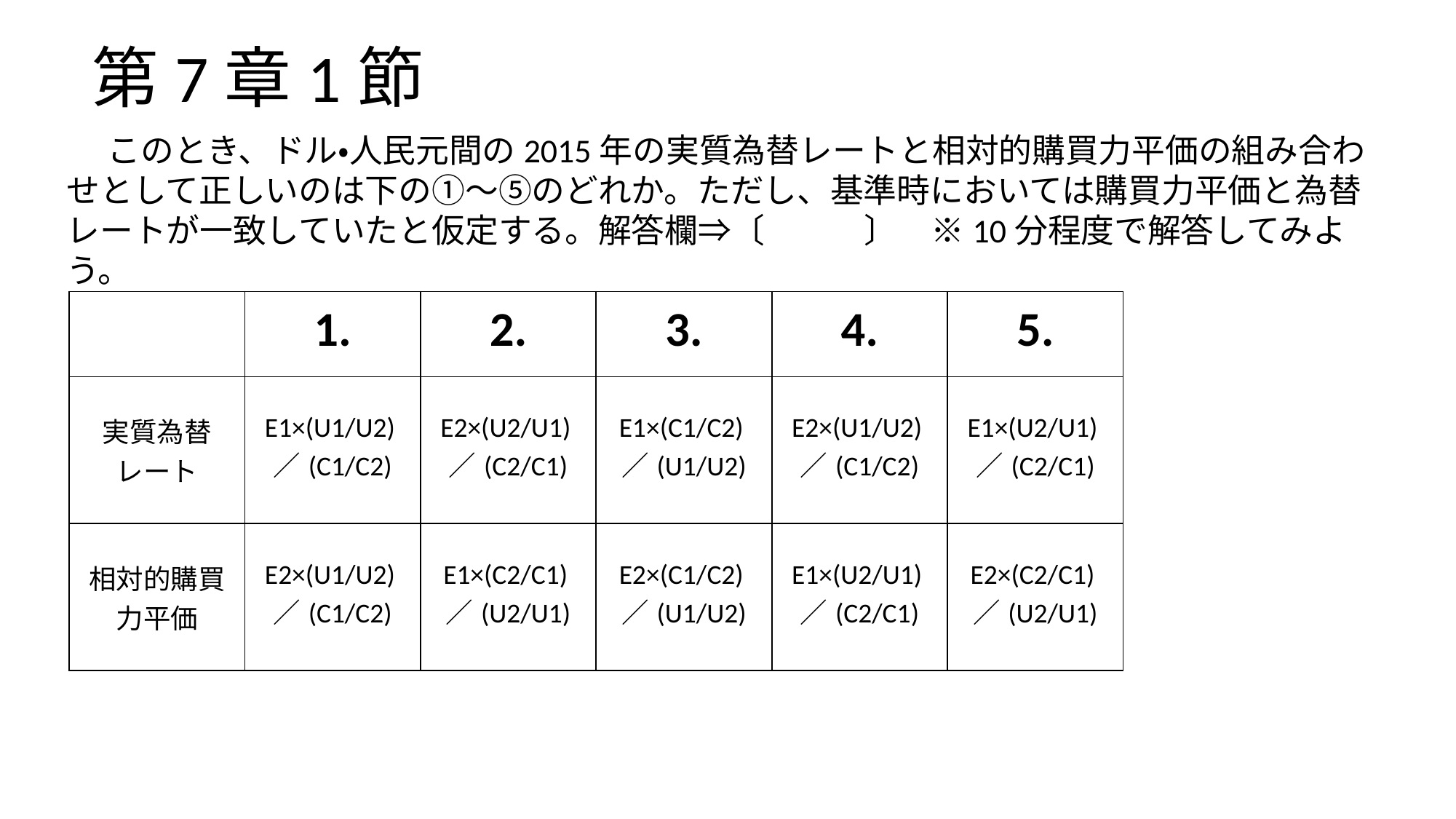

# 第7章1節
　 このとき、ドル・人民元間の2015年の実質為替レートと相対的購買力平価の組み合わせとして正しいのは下の①～⑤のどれか。ただし、基準時においては購買力平価と為替レートが一致していたと仮定する。解答欄⇒〔　　　〕　※10分程度で解答してみよう。

|  | 1. | 2. | 3. | 4. | 5. |
| --- | --- | --- | --- | --- | --- |
| 実質為替レート | E1×(U1/U2)／(C1/C2) | E2×(U2/U1)／(C2/C1) | E1×(C1/C2)／(U1/U2) | E2×(U1/U2)／(C1/C2) | E1×(U2/U1)／(C2/C1) |
| 相対的購買力平価 | E2×(U1/U2)／(C1/C2) | E1×(C2/C1)／(U2/U1) | E2×(C1/C2)／(U1/U2) | E1×(U2/U1)／(C2/C1) | E2×(C2/C1)／(U2/U1) |